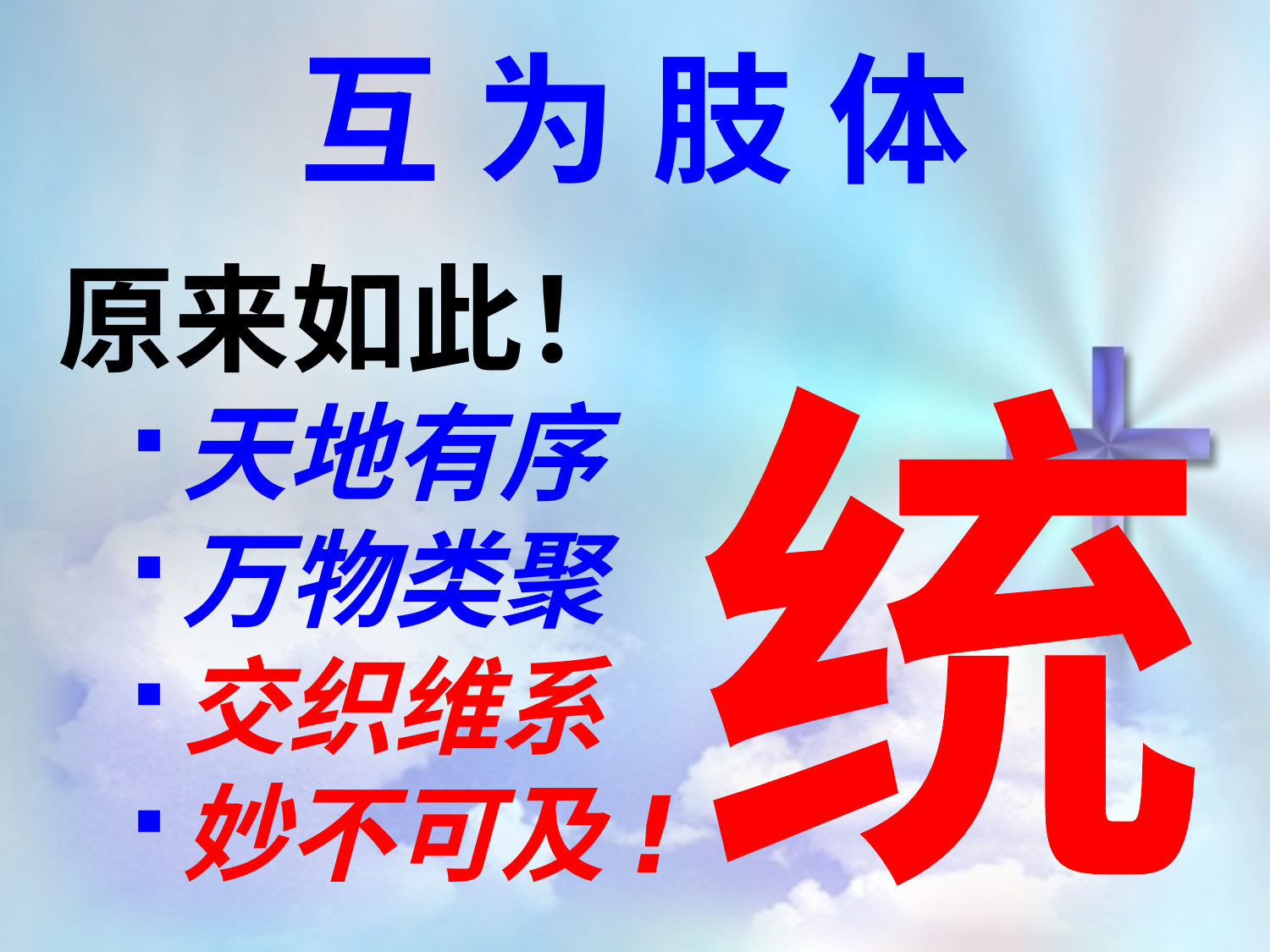

互为肢体
原来如此！
天地有序
万物类聚
交织维系
妙不可及!

统